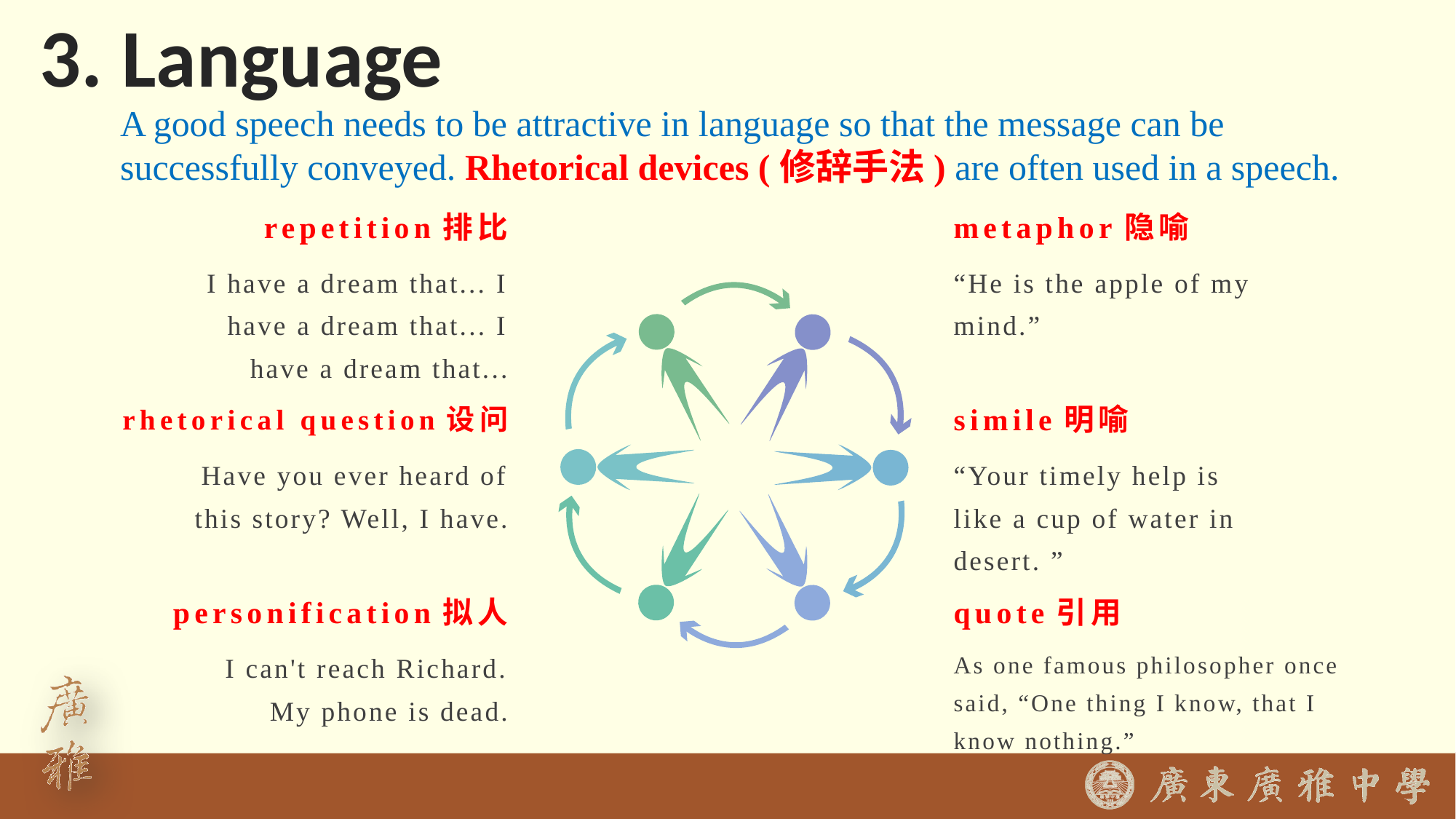

3. Language
A good speech needs to be attractive in language so that the message can be successfully conveyed. Rhetorical devices (修辞手法) are often used in a speech.
repetition排比
metaphor隐喻
I have a dream that... I have a dream that... I have a dream that...
“He is the apple of my mind.”

rhetorical question设问
simile明喻

Have you ever heard of this story? Well, I have.
“Your timely help is like a cup of water in desert. ”

quote引用
personification拟人

I can't reach Richard. My phone is dead.
As one famous philosopher once said, “One thing I know, that I know nothing.”